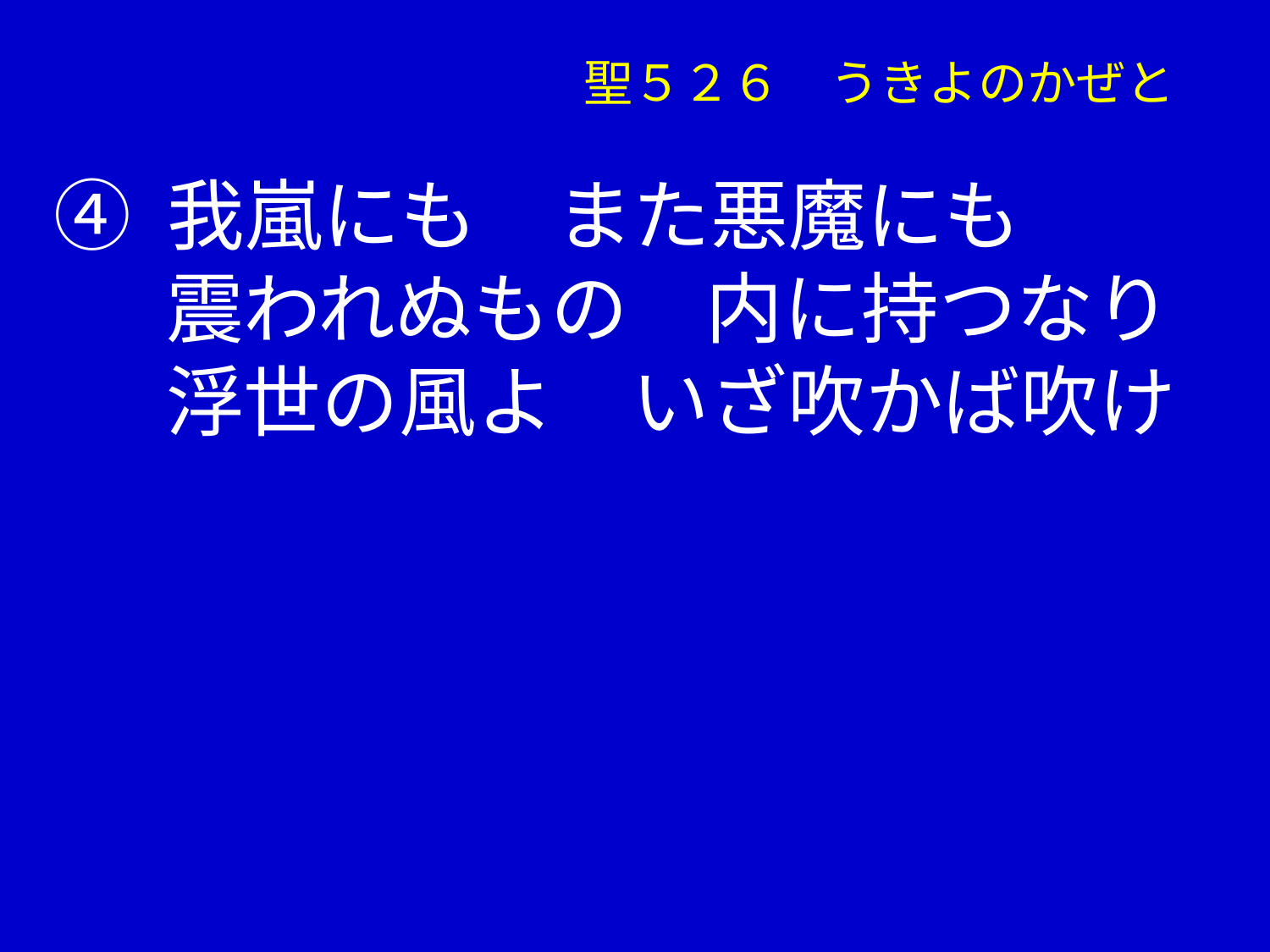

聖５２６　うきよのかぜと
④ 我嵐にも　また悪魔にも
　  震われぬもの　内に持つなり
　  浮世の風よ　いざ吹かば吹け